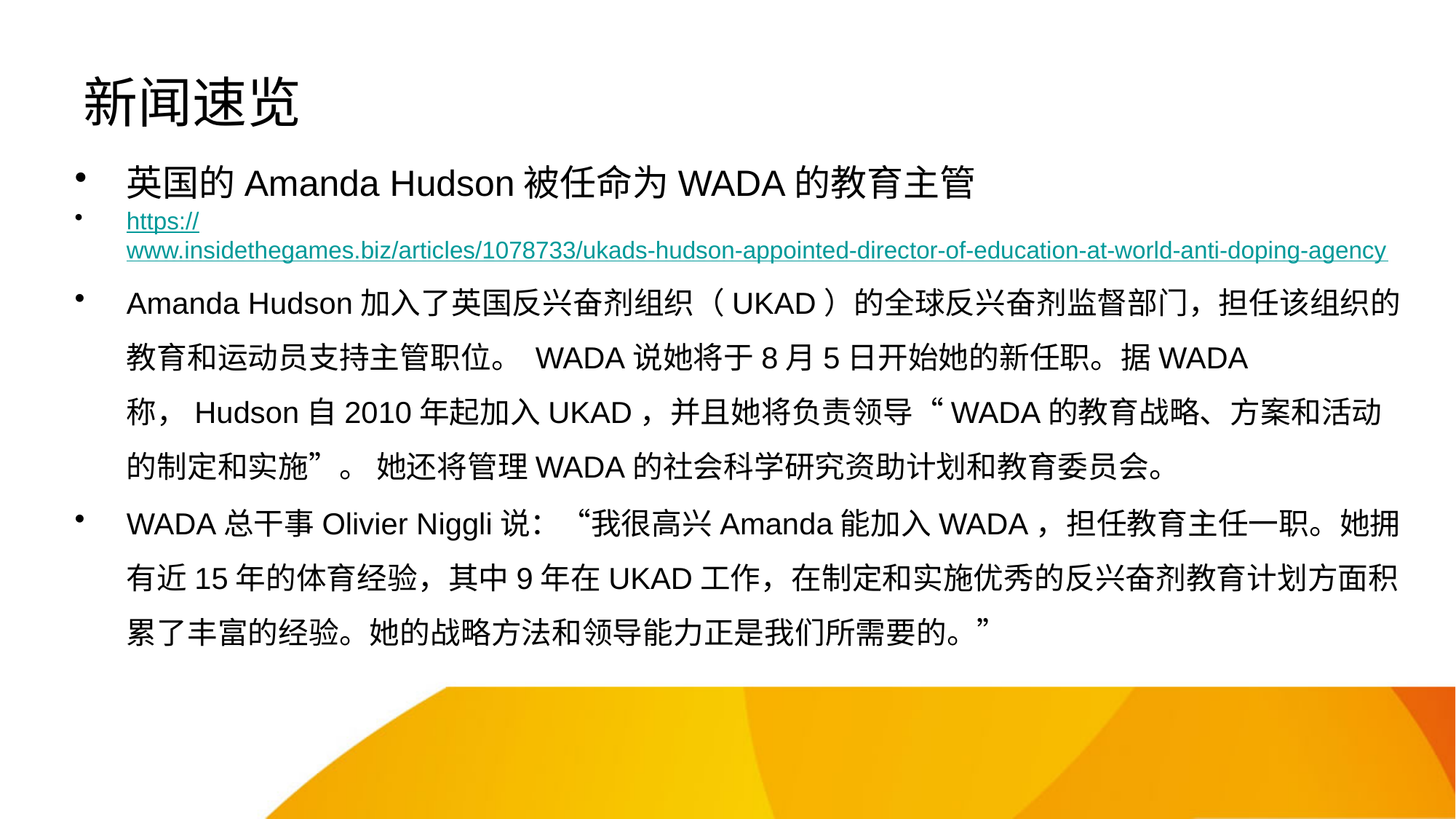

# 新闻速览
英国的Amanda Hudson被任命为WADA的教育主管
https://www.insidethegames.biz/articles/1078733/ukads-hudson-appointed-director-of-education-at-world-anti-doping-agency
Amanda Hudson加入了英国反兴奋剂组织（UKAD）的全球反兴奋剂监督部门，担任该组织的教育和运动员支持主管职位。 WADA说她将于8月5日开始她的新任职。据WADA称，Hudson自2010年起加入UKAD，并且她将负责领导“WADA的教育战略、方案和活动的制定和实施”。 她还将管理WADA的社会科学研究资助计划和教育委员会。
WADA总干事Olivier Niggli说：“我很高兴Amanda能加入WADA，担任教育主任一职。她拥有近15年的体育经验，其中9年在UKAD工作，在制定和实施优秀的反兴奋剂教育计划方面积累了丰富的经验。她的战略方法和领导能力正是我们所需要的。”